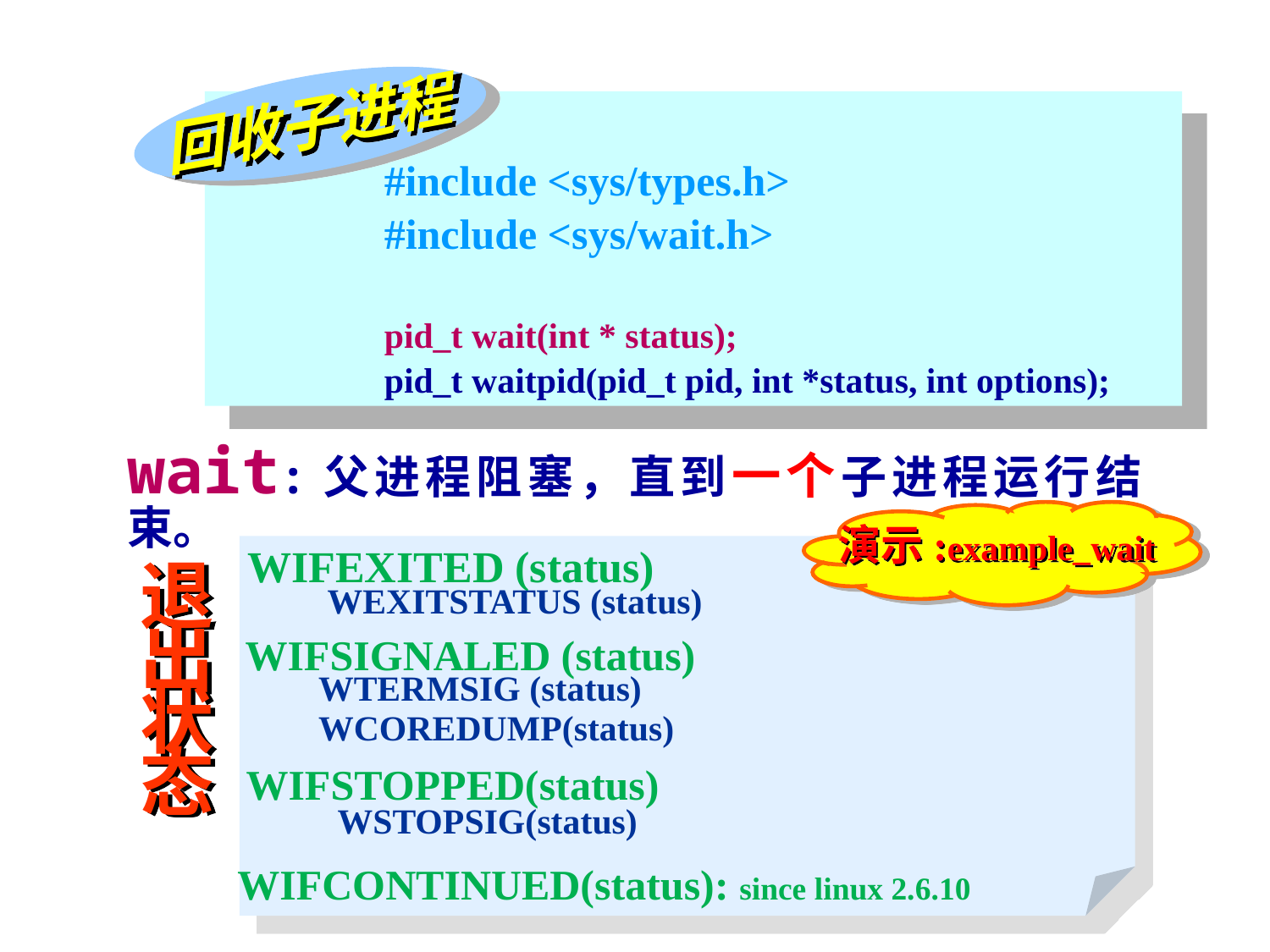

回收子进程

#include <sys/types.h>
#include <sys/wait.h>

pid_t wait(int * status);
pid_t waitpid(pid_t pid, int *status, int options);
wait:父进程阻塞，直到一个子进程运行结束。

演示:example_wait

退
出
状
态
WIFEXITED (status)
WEXITSTATUS (status)
WIFSIGNALED (status)
WTERMSIG (status)
WCOREDUMP(status)
WIFSTOPPED(status)
WSTOPSIG(status)
WIFCONTINUED(status): since linux 2.6.10